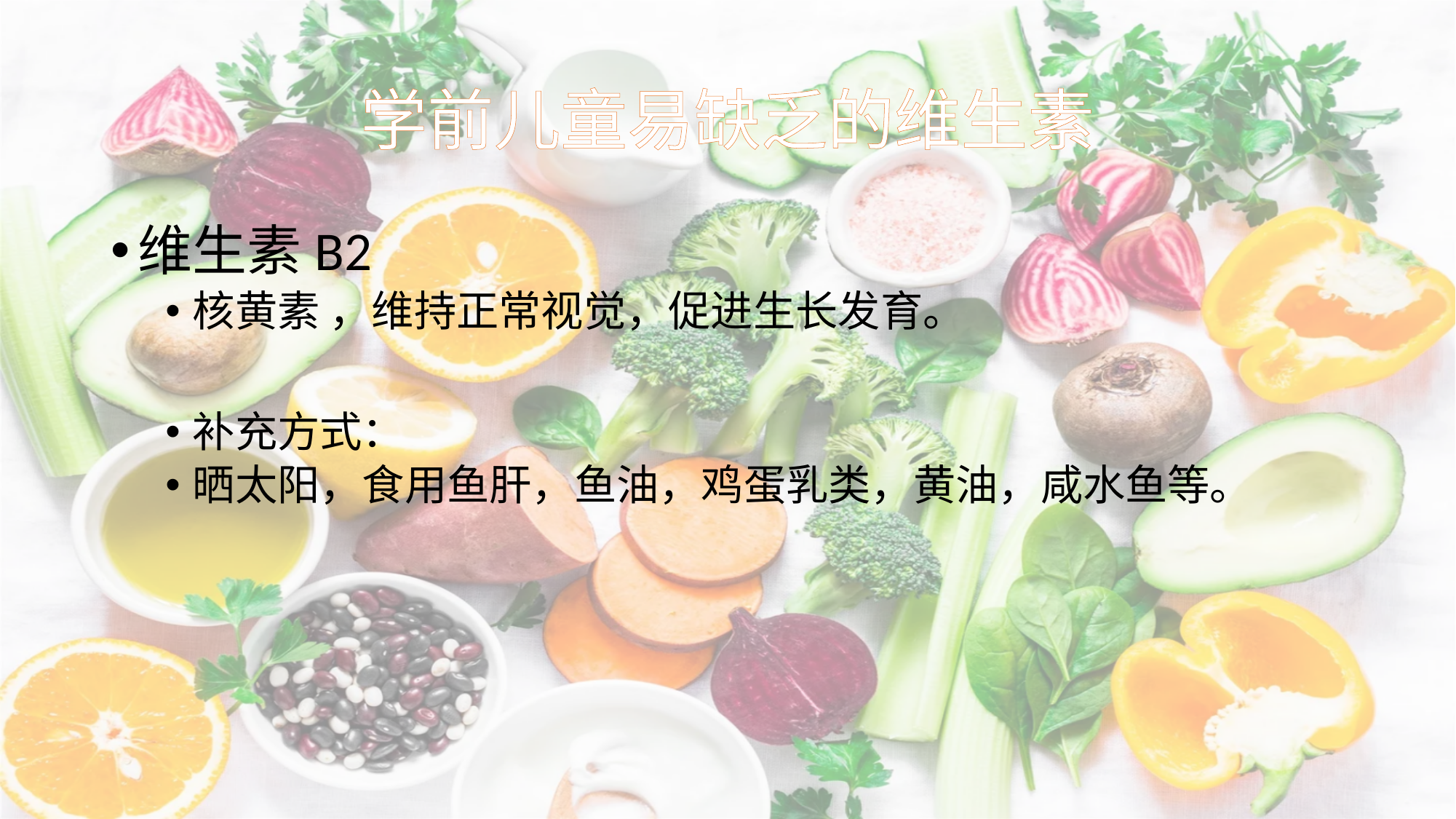

# 学前儿童易缺乏的维生素
维生素B2
核黄素 ，维持正常视觉，促进生长发育。

补充方式：
晒太阳，食用鱼肝，鱼油，鸡蛋乳类，黄油，咸水鱼等。